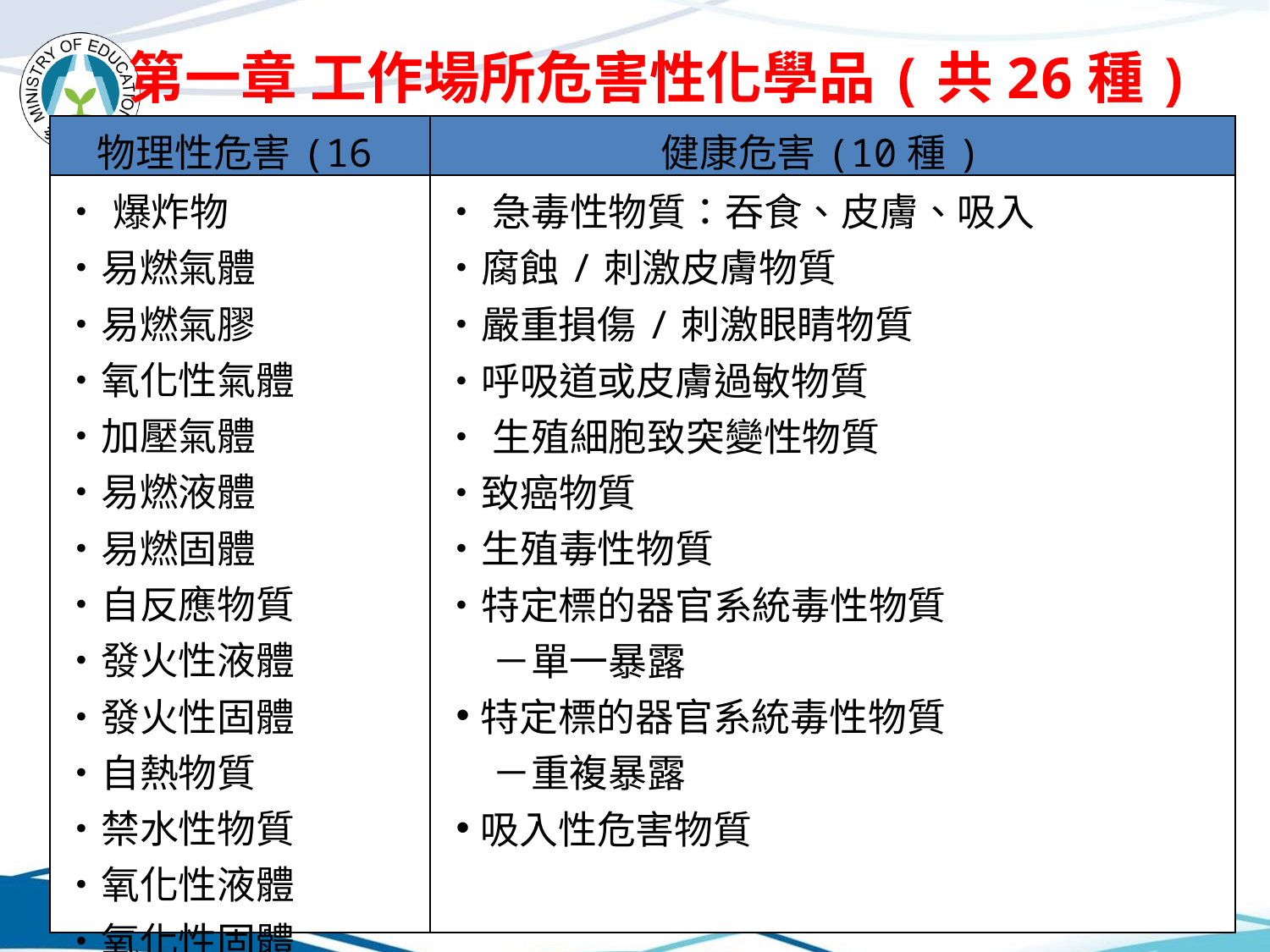

第一章 工作場所危害性化學品(共26種)
| 物理性危害(16種) | 健康危害(10種) |
| --- | --- |
| •爆炸物         •易燃氣體 •易燃氣膠       •氧化性氣體 •加壓氣體       •易燃液體 •易燃固體       •自反應物質 •發火性液體       •發火性固體 •自熱物質      •禁水性物質 •氧化性液體    •氧化性固體 •有機過氧化物 •金屬腐蝕物 | •急毒性物質：吞食、皮膚、吸入 •腐蝕/刺激皮膚物質 •嚴重損傷/刺激眼睛物質   •呼吸道或皮膚過敏物質 •生殖細胞致突變性物質        •致癌物質 •生殖毒性物質           •特定標的器官系統毒性物質 －單一暴露 特定標的器官系統毒性物質 －重複暴露 吸入性危害物質 |
11